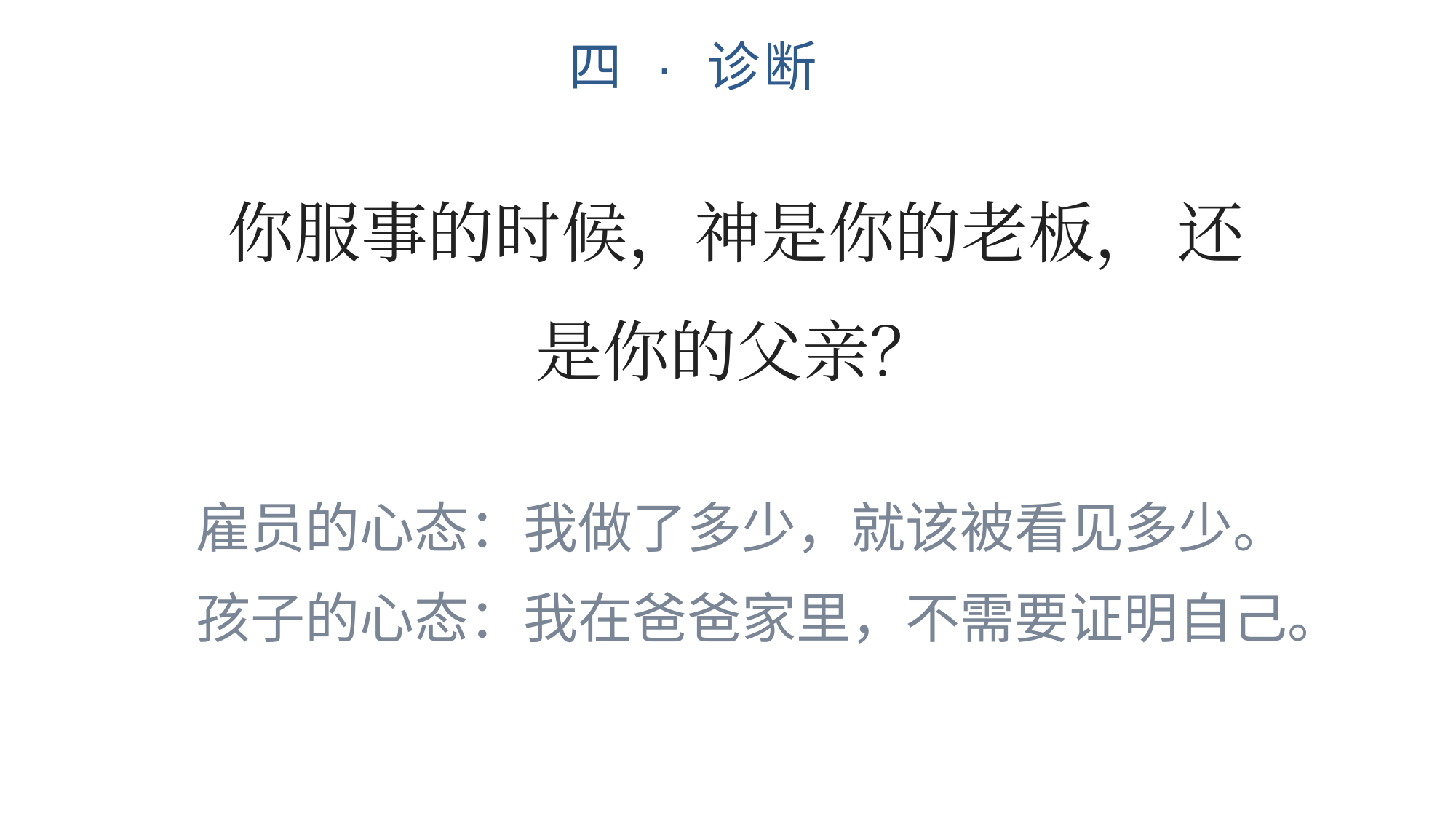

四 · 诊断
你服事的时候，神是你的老板， 还是你的父亲？
雇员的心态：我做了多少，就该被看见多少。 孩子的心态：我在爸爸家里，不需要证明自己。